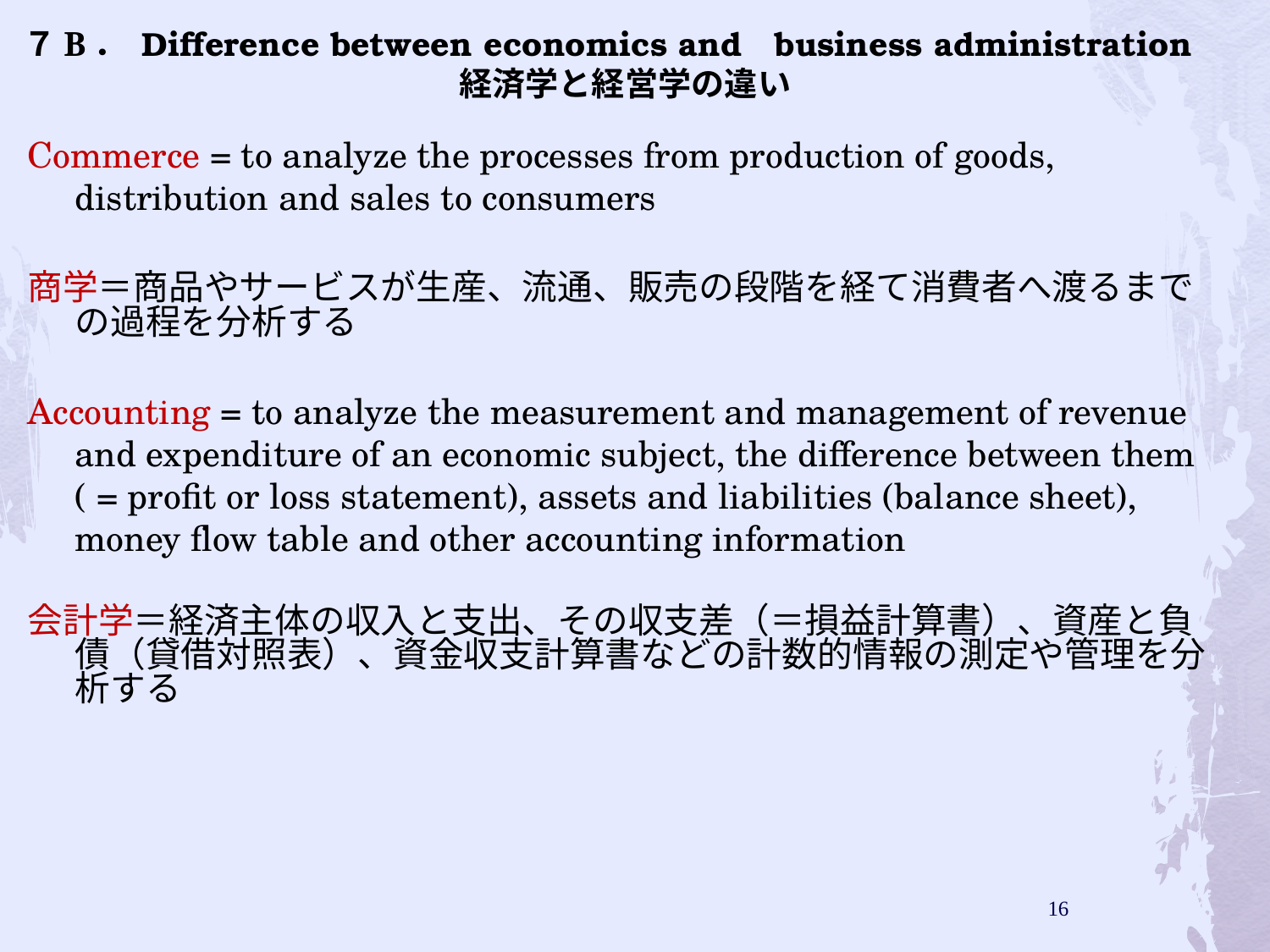

７B． Difference between economics and   business administration
経済学と経営学の違い
Commerce = to analyze the processes from production of goods, distribution and sales to consumers

商学＝商品やサービスが生産、流通、販売の段階を経て消費者へ渡るまでの過程を分析する

Accounting = to analyze the measurement and management of revenue and expenditure of an economic subject, the difference between them ( = profit or loss statement), assets and liabilities (balance sheet), money flow table and other accounting information

会計学＝経済主体の収入と支出、その収支差（＝損益計算書）、資産と負債（貸借対照表）、資金収支計算書などの計数的情報の測定や管理を分析する
16